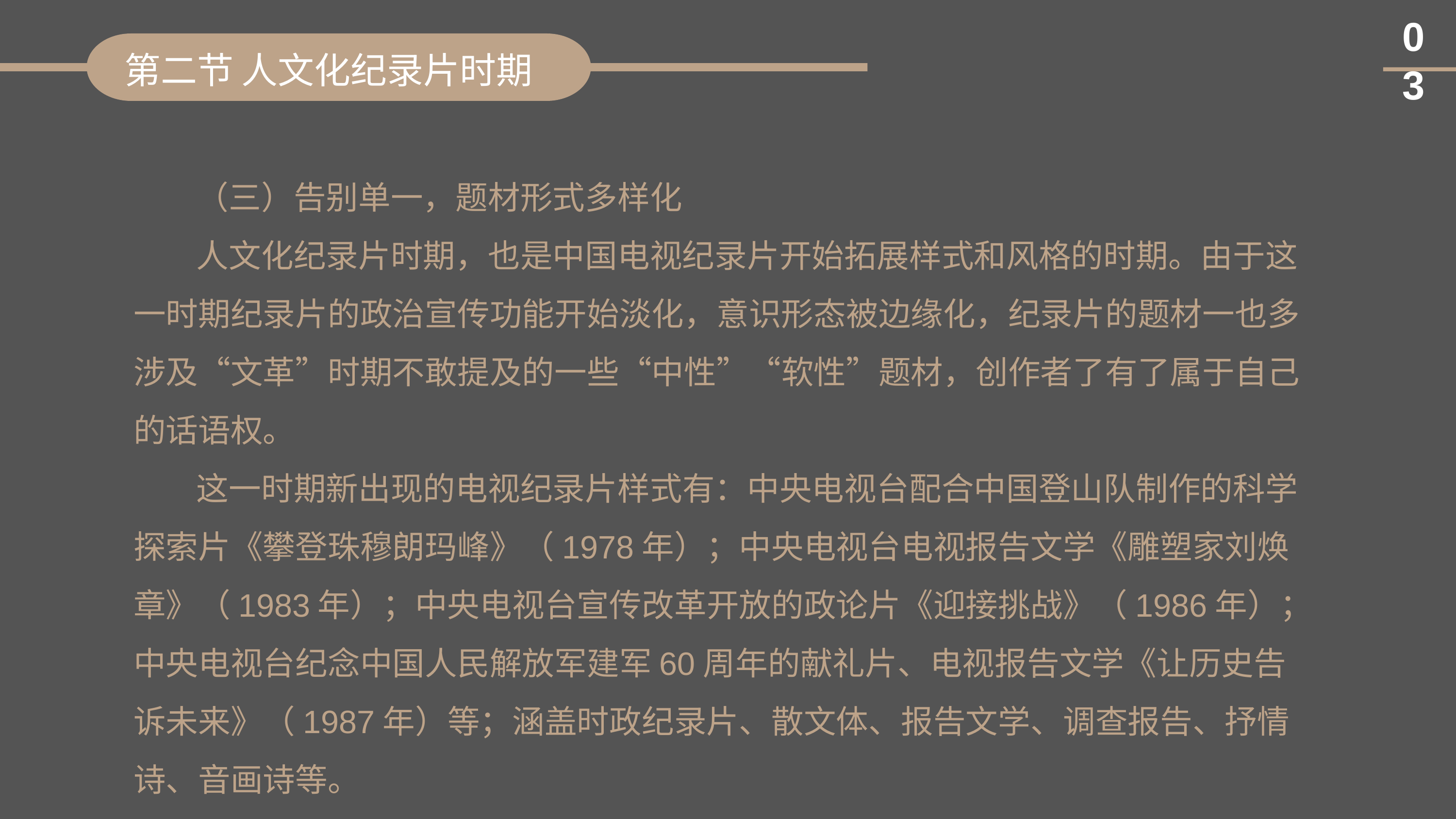

03

第二节 人文化纪录片时期

（三）告别单一，题材形式多样化
人文化纪录片时期，也是中国电视纪录片开始拓展样式和风格的时期。由于这一时期纪录片的政治宣传功能开始淡化，意识形态被边缘化，纪录片的题材一也多涉及“文革”时期不敢提及的一些“中性”“软性”题材，创作者了有了属于自己的话语权。
这一时期新出现的电视纪录片样式有：中央电视台配合中国登山队制作的科学探索片《攀登珠穆朗玛峰》（1978年）；中央电视台电视报告文学《雕塑家刘焕章》（1983年）；中央电视台宣传改革开放的政论片《迎接挑战》（1986年）；中央电视台纪念中国人民解放军建军60周年的献礼片、电视报告文学《让历史告诉未来》（1987年）等；涵盖时政纪录片、散文体、报告文学、调查报告、抒情诗、音画诗等。